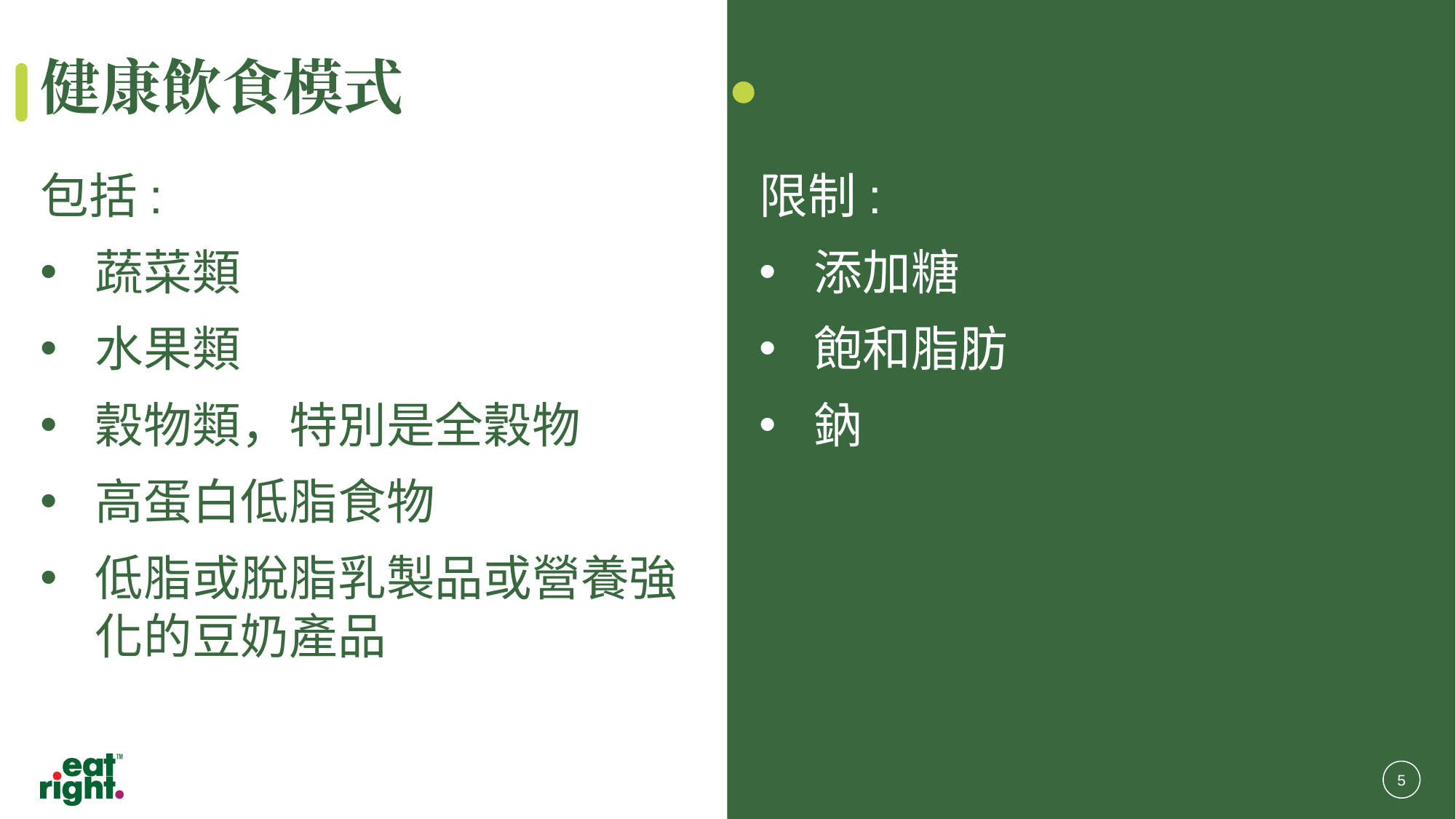

# 健康飲食模式
包括:
蔬菜類
水果類
穀物類，特別是全穀物
高蛋白低脂食物
低脂或脫脂乳製品或營養強化的豆奶產品
限制:
添加糖
飽和脂肪
鈉